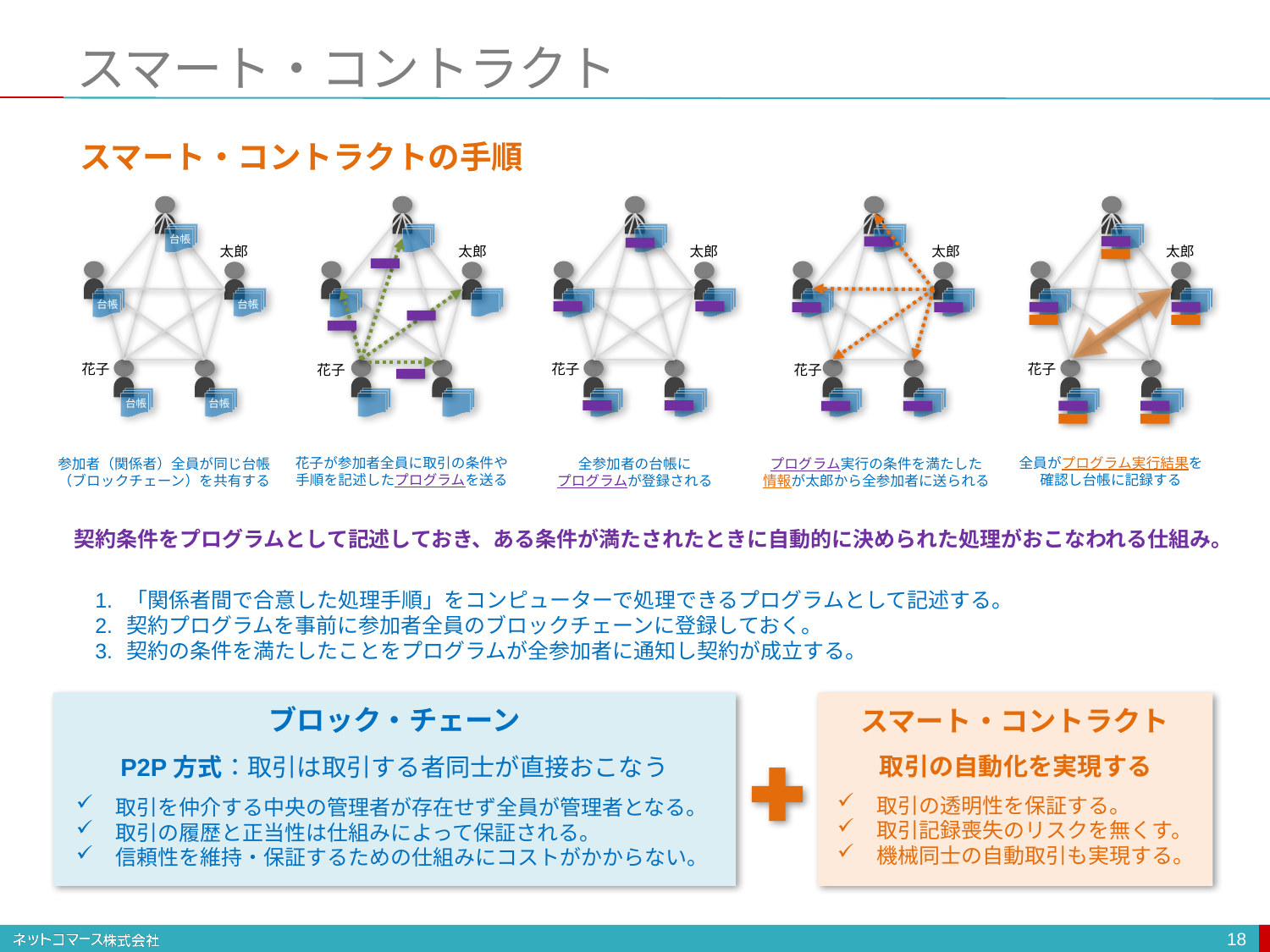

# スマート・コントラクト
スマート・コントラクトの手順

台帳

太郎
太郎
太郎
太郎
太郎

台帳
台帳

花子
花子
花子
花子
花子

台帳
台帳

全員がプログラム実行結果を
確認し台帳に記録する
花子が参加者全員に取引の条件や
手順を記述したプログラムを送る
参加者（関係者）全員が同じ台帳
（ブロックチェーン）を共有する
全参加者の台帳に
プログラムが登録される
プログラム実行の条件を満たした
情報が太郎から全参加者に送られる
契約条件をプログラムとして記述しておき、ある条件が満たされたときに自動的に決められた処理がおこなわれる仕組み。
「関係者間で合意した処理手順」をコンピューターで処理できるプログラムとして記述する。
契約プログラムを事前に参加者全員のブロックチェーンに登録しておく。
契約の条件を満たしたことをプログラムが全参加者に通知し契約が成立する。

ブロック・チェーン
スマート・コントラクト
取引の自動化を実現する
P2P方式：取引は取引する者同士が直接おこなう

取引の透明性を保証する。
取引記録喪失のリスクを無くす。
機械同士の自動取引も実現する。
取引を仲介する中央の管理者が存在せず全員が管理者となる。
取引の履歴と正当性は仕組みによって保証される。
信頼性を維持・保証するための仕組みにコストがかからない。
18